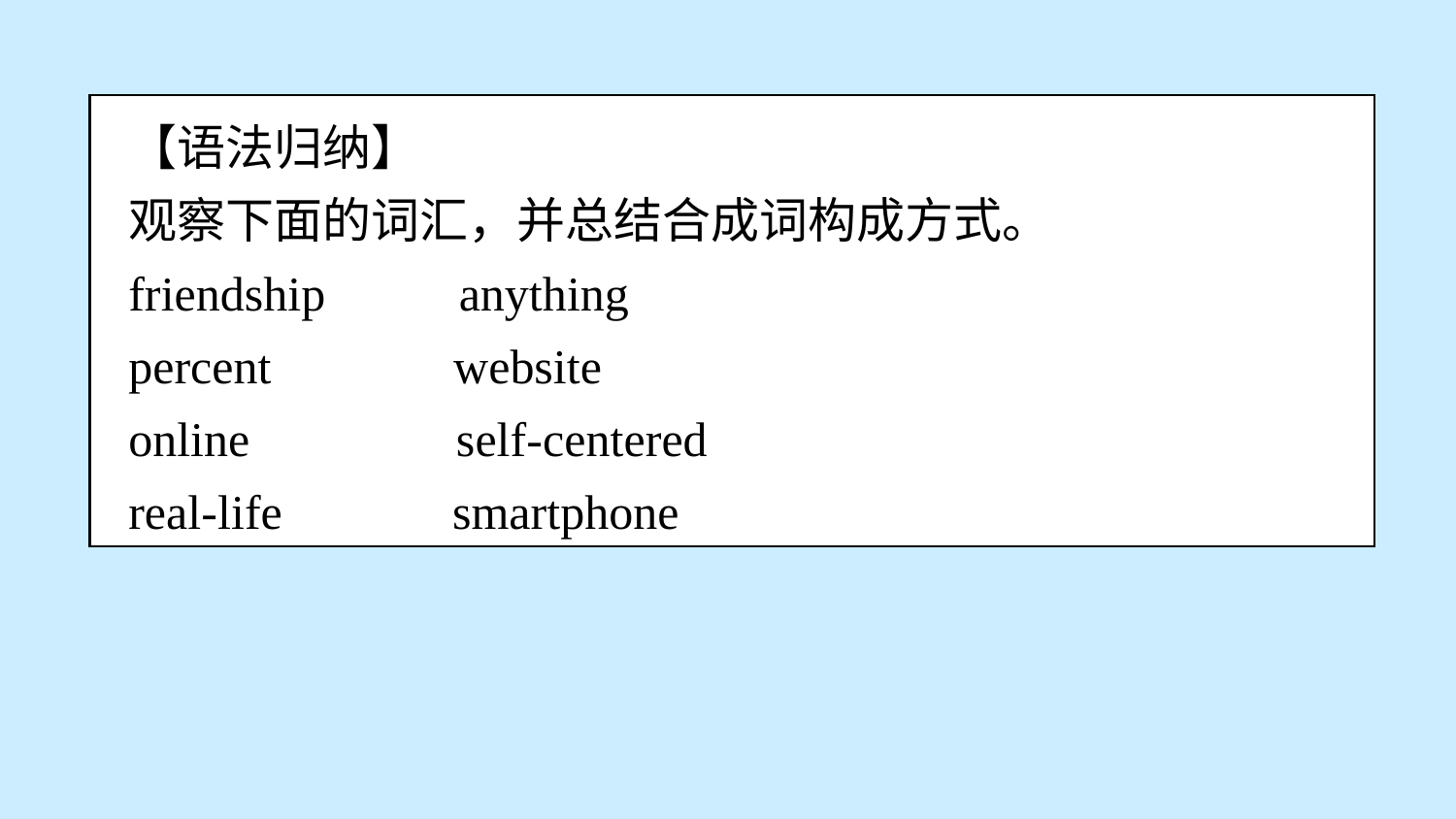

【语法归纳】
观察下面的词汇，并总结合成词构成方式。
friendship           anything
percent               website
online                 self-centered
real-life              smartphone